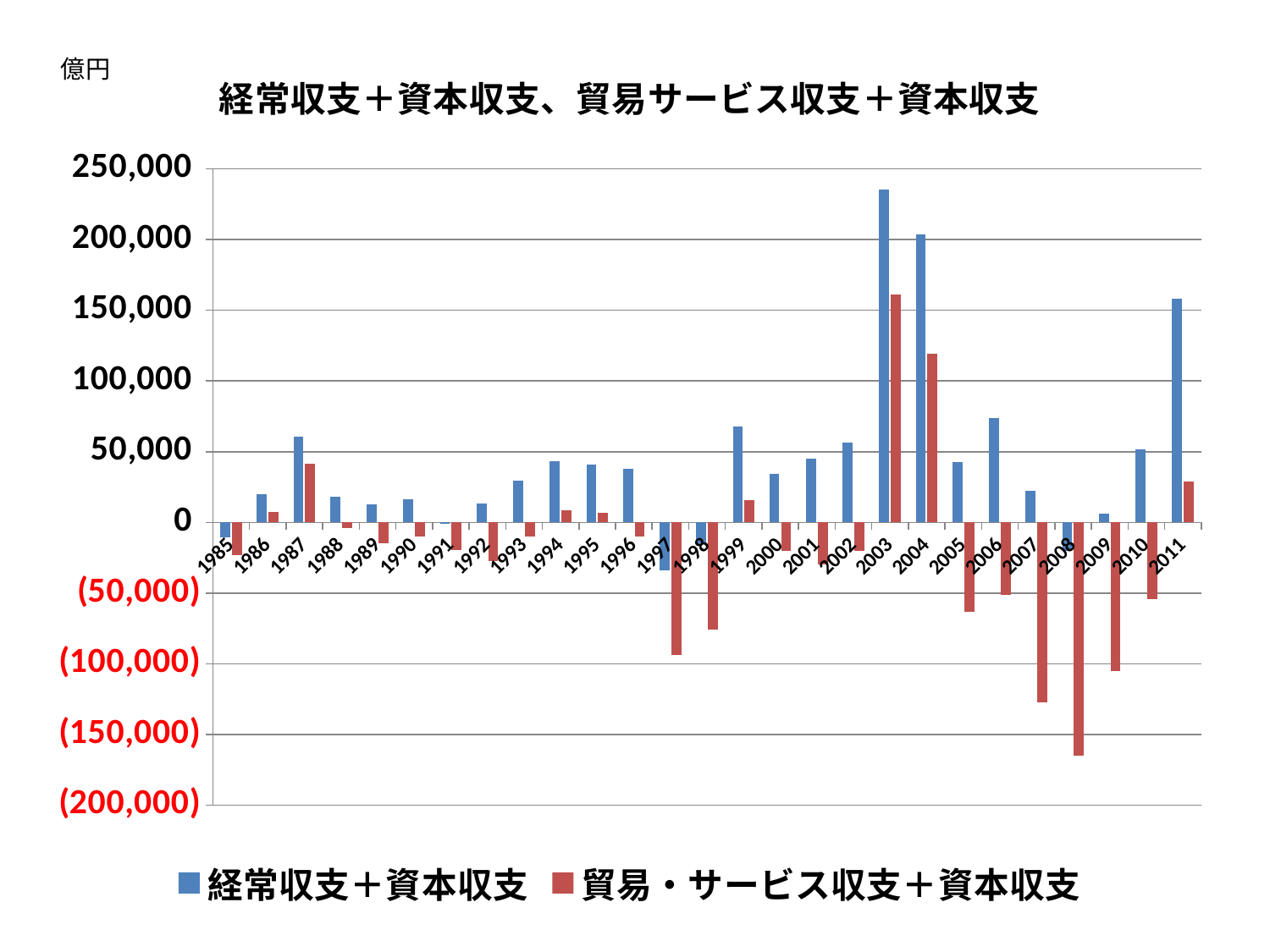

### Chart: 経常収支＋資本収支、貿易サービス収支＋資本収支

| Category | 経常収支＋資本収支 | 貿易・サービス収支＋資本収支 |
|---|---|---|
| 1985 | -10436.0 | -23398.0 |
| 1986 | 19934.0 | 7104.0 |
| 1987 | 60351.0 | 41420.0 |
| 1988 | 18041.0 | -4071.0 |
| 1989 | 12462.0 | -14956.0 |
| 1990 | 16057.0 | -10051.0 |
| 1991 | -905.0 | -19743.0 |
| 1992 | 13184.0 | -27111.0 |
| 1993 | 29655.0 | -10022.0 |
| 1994 | 43501.0 | 8421.0 |
| 1995 | 41108.0 | 6791.0 |
| 1996 | 38107.0 | -10251.0 |
| 1997 | -33984.0 | -93643.0 |
| 1998 | -15543.0 | -75522.0 |
| 1999 | 67778.0 | 15906.0 |
| 2000 | 34522.0 | -19935.0 |
| 2001 | 44797.0 | -29606.0 |
| 2002 | 56622.0 | -20085.0 |
| 2003 | 235009.0 | 160894.0 |
| 2004 | 203554.0 | 119331.0 |
| 2005 | 42523.0 | -63138.0 |
| 2006 | 73823.0 | -51205.0 |
| 2007 | 22555.0 | -127130.0 |
| 2008 | -20097.0 | -164996.0 |
| 2009 | 6420.0 | -105198.0 |
| 2010 | 51729.0 | -54331.0 |
| 2011 | 158166.0 | 28878.0 |